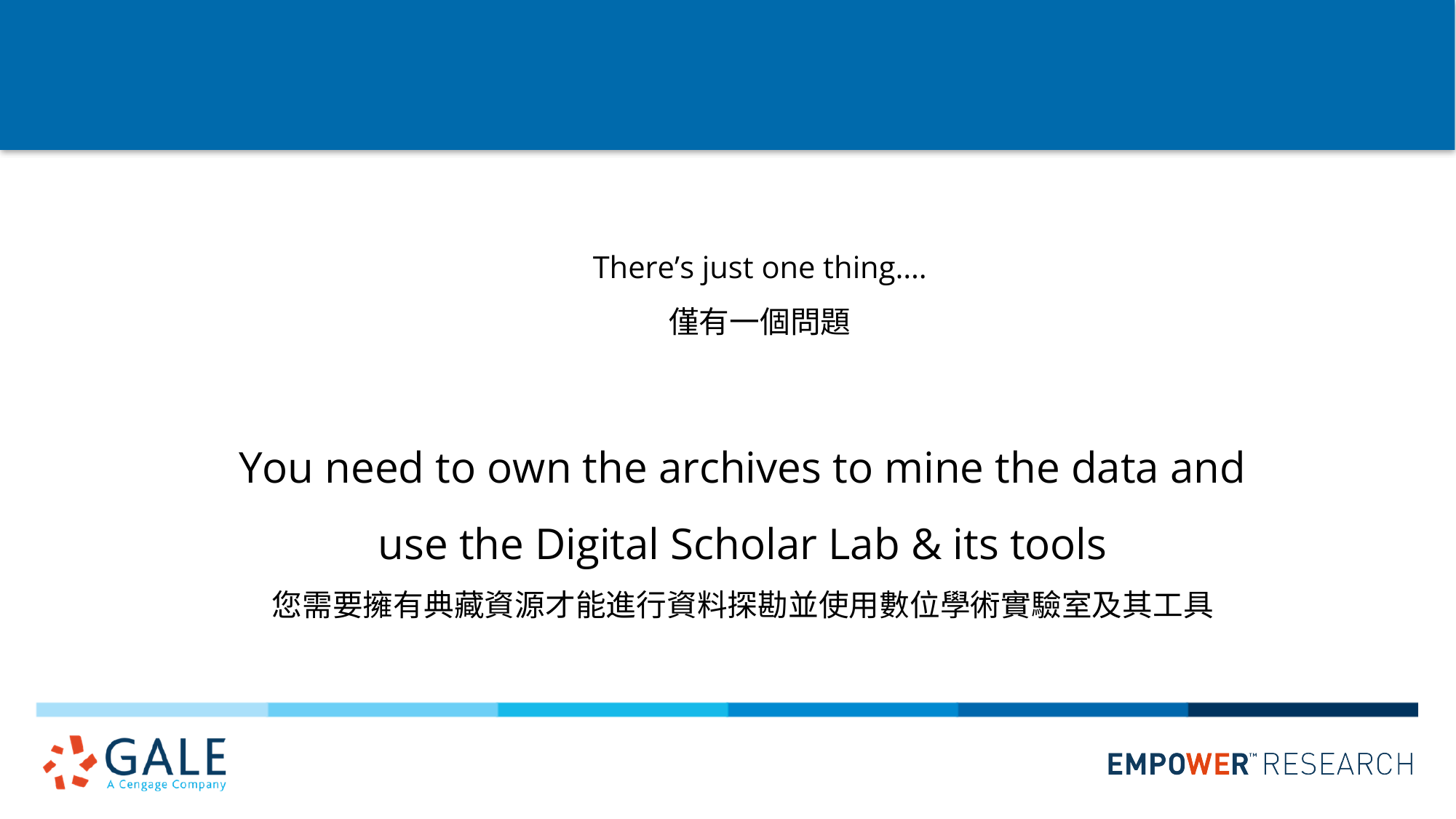

#
There’s just one thing….
僅有一個問題
You need to own the archives to mine the data and use the Digital Scholar Lab & its tools
您需要擁有典藏資源才能進行資料探勘並使用數位學術實驗室及其工具